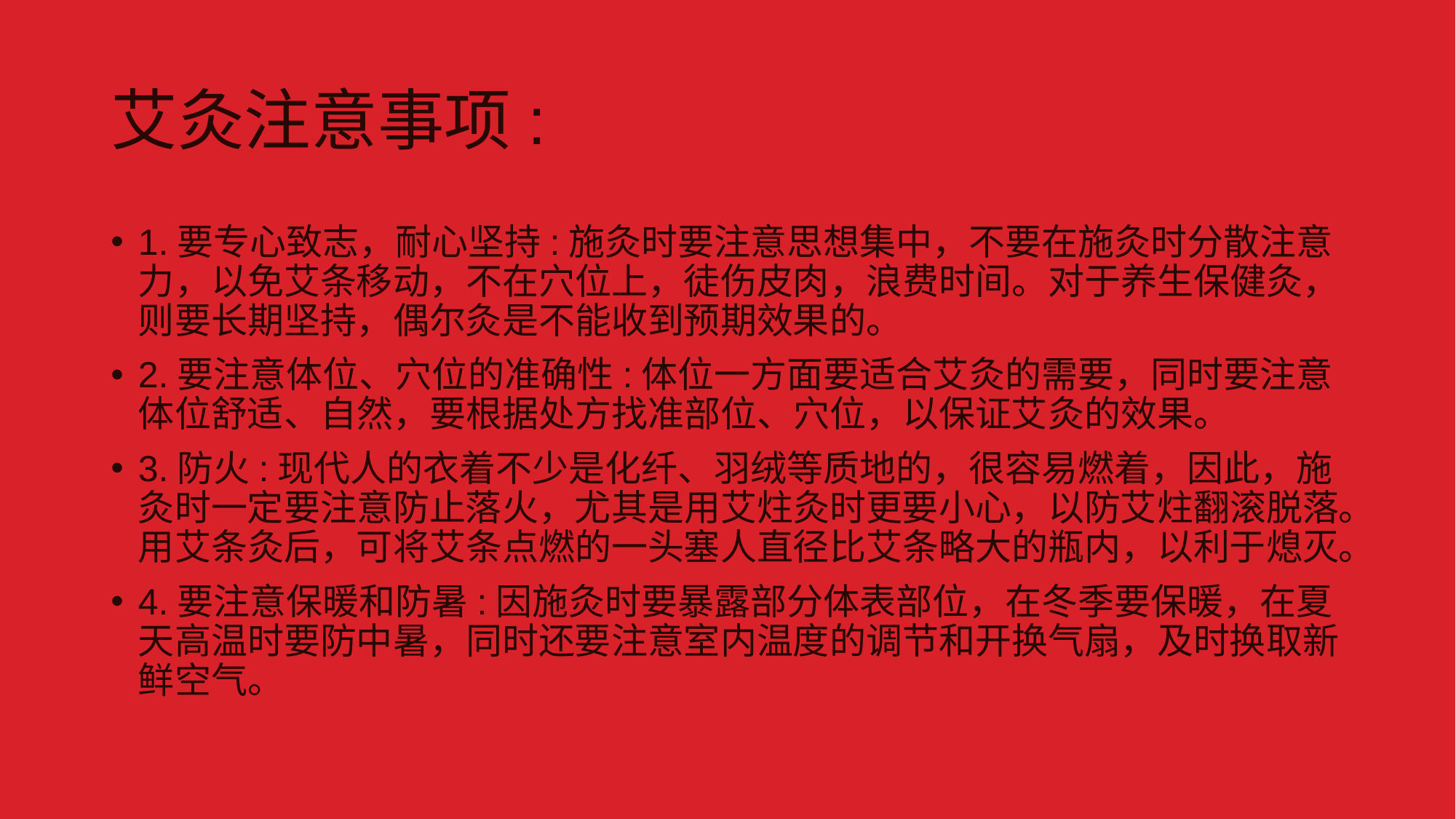

# 艾灸注意事项:
1.要专心致志，耐心坚持:施灸时要注意思想集中，不要在施灸时分散注意力，以免艾条移动，不在穴位上，徒伤皮肉，浪费时间。对于养生保健灸，则要长期坚持，偶尔灸是不能收到预期效果的。
2.要注意体位、穴位的准确性:体位一方面要适合艾灸的需要，同时要注意体位舒适、自然，要根据处方找准部位、穴位，以保证艾灸的效果。
3.防火:现代人的衣着不少是化纤、羽绒等质地的，很容易燃着，因此，施灸时一定要注意防止落火，尤其是用艾炷灸时更要小心，以防艾炷翻滚脱落。用艾条灸后，可将艾条点燃的一头塞人直径比艾条略大的瓶内，以利于熄灭。
4.要注意保暖和防暑:因施灸时要暴露部分体表部位，在冬季要保暖，在夏天高温时要防中暑，同时还要注意室内温度的调节和开换气扇，及时换取新鲜空气。